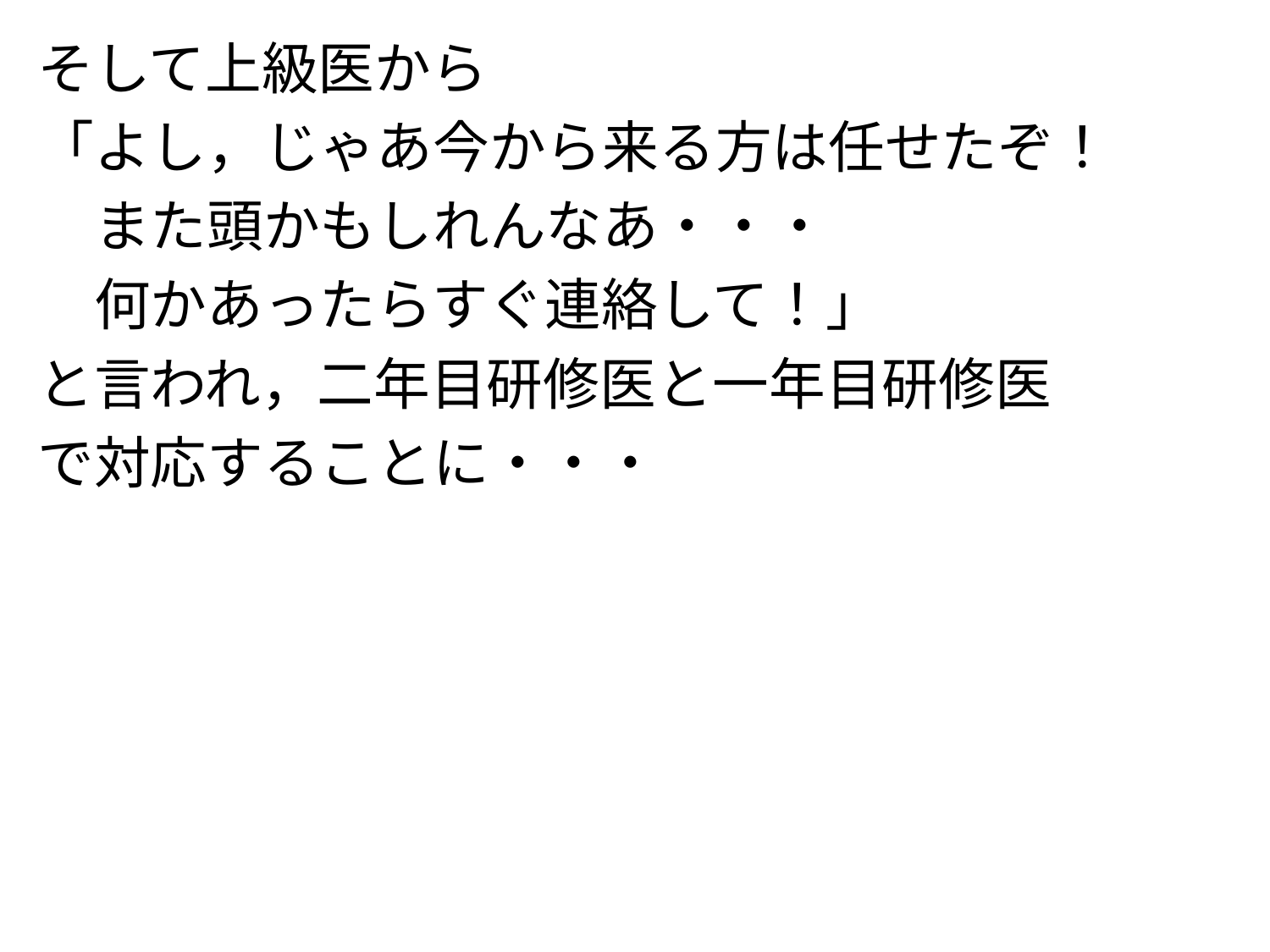

そして上級医から
「よし，じゃあ今から来る方は任せたぞ！
　また頭かもしれんなあ・・・
　何かあったらすぐ連絡して！」
と言われ，二年目研修医と一年目研修医
で対応することに・・・